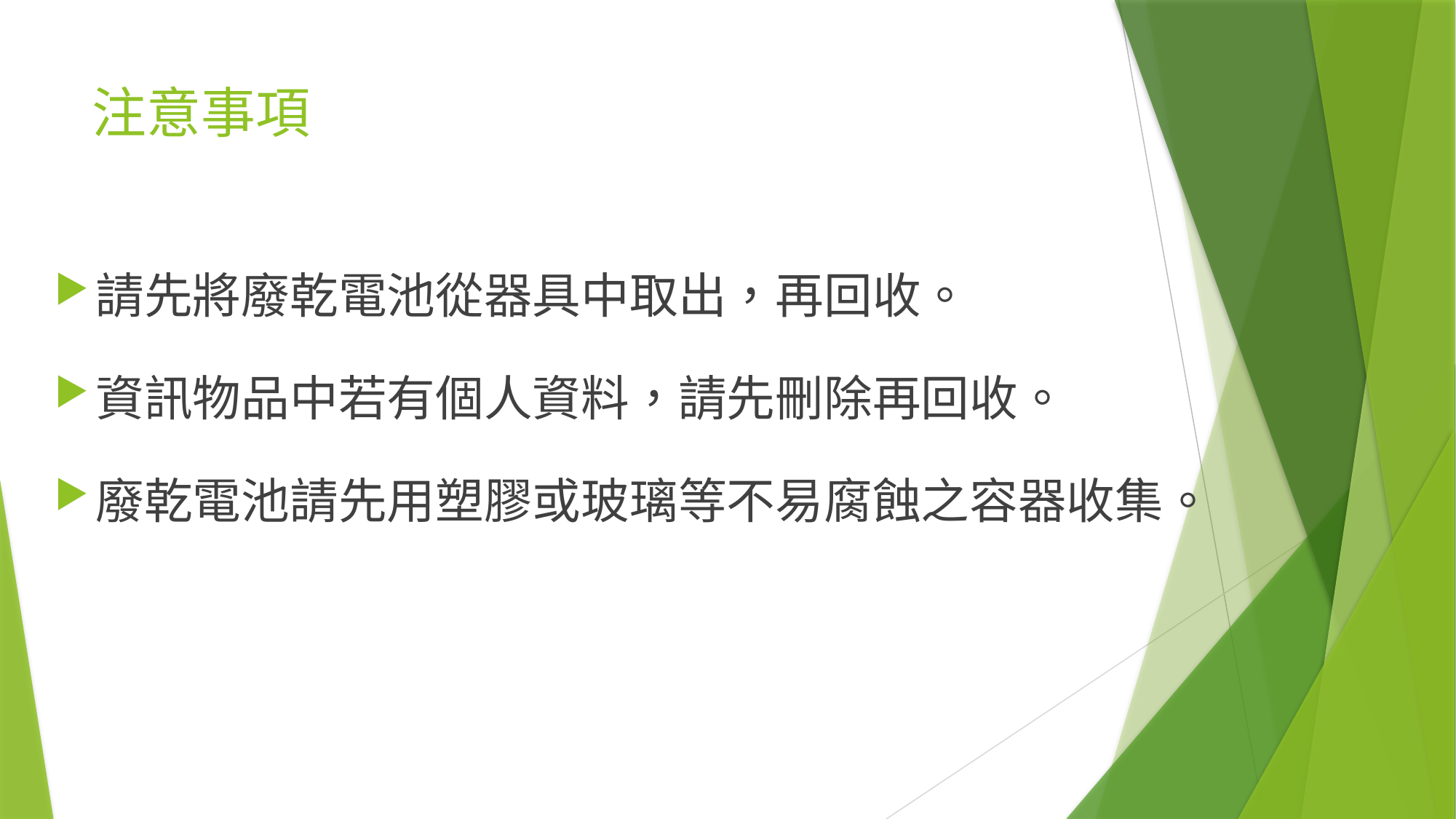

# 注意事項
請先將廢乾電池從器具中取出，再回收。
資訊物品中若有個人資料，請先刪除再回收。
廢乾電池請先用塑膠或玻璃等不易腐蝕之容器收集。